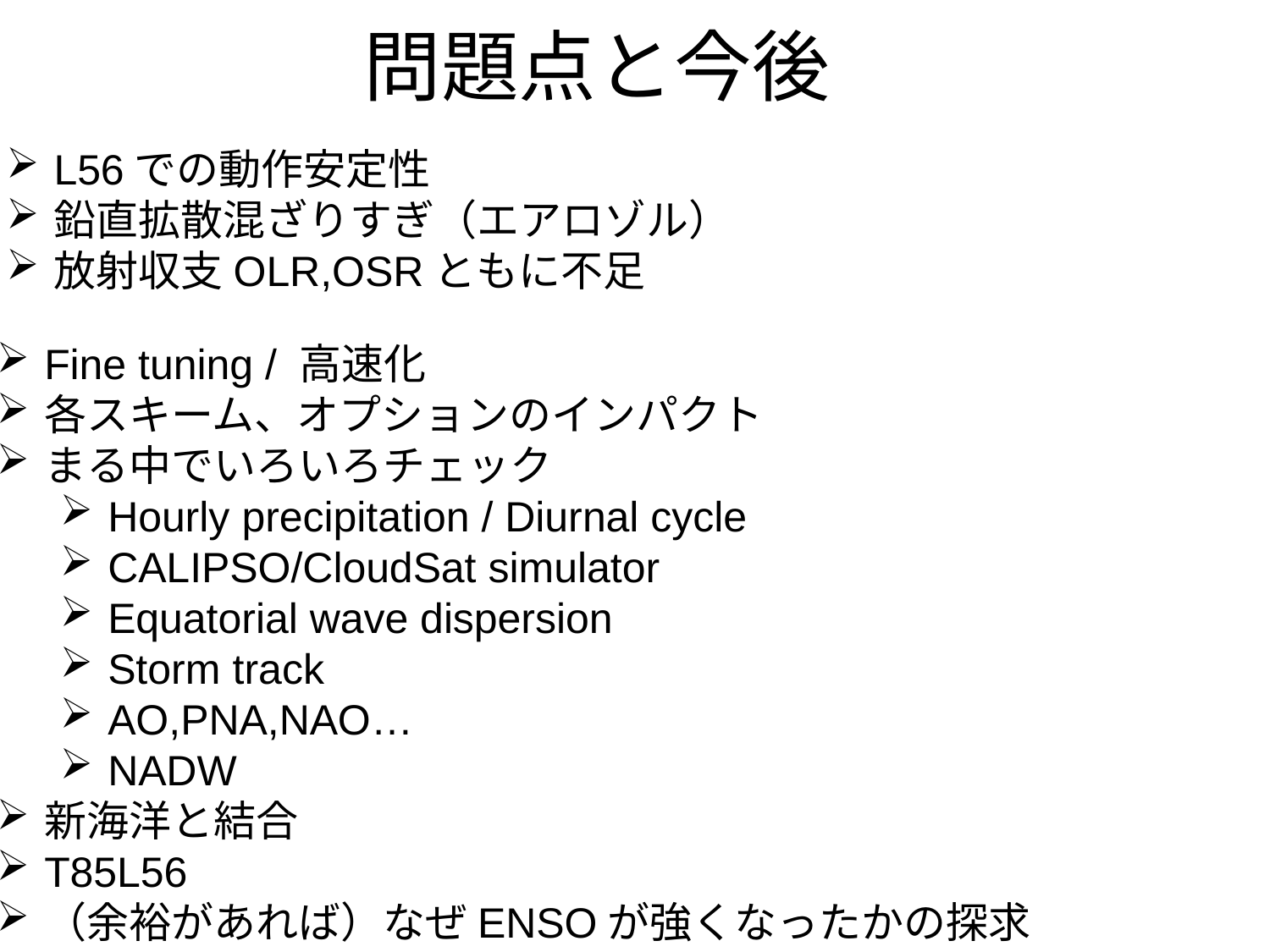

# 問題点と今後
L56での動作安定性
鉛直拡散混ざりすぎ（エアロゾル）
放射収支OLR,OSRともに不足

Fine tuning / 高速化
各スキーム、オプションのインパクト
まる中でいろいろチェック
Hourly precipitation / Diurnal cycle
CALIPSO/CloudSat simulator
Equatorial wave dispersion
Storm track
AO,PNA,NAO…
NADW
新海洋と結合
T85L56
（余裕があれば）なぜENSOが強くなったかの探求